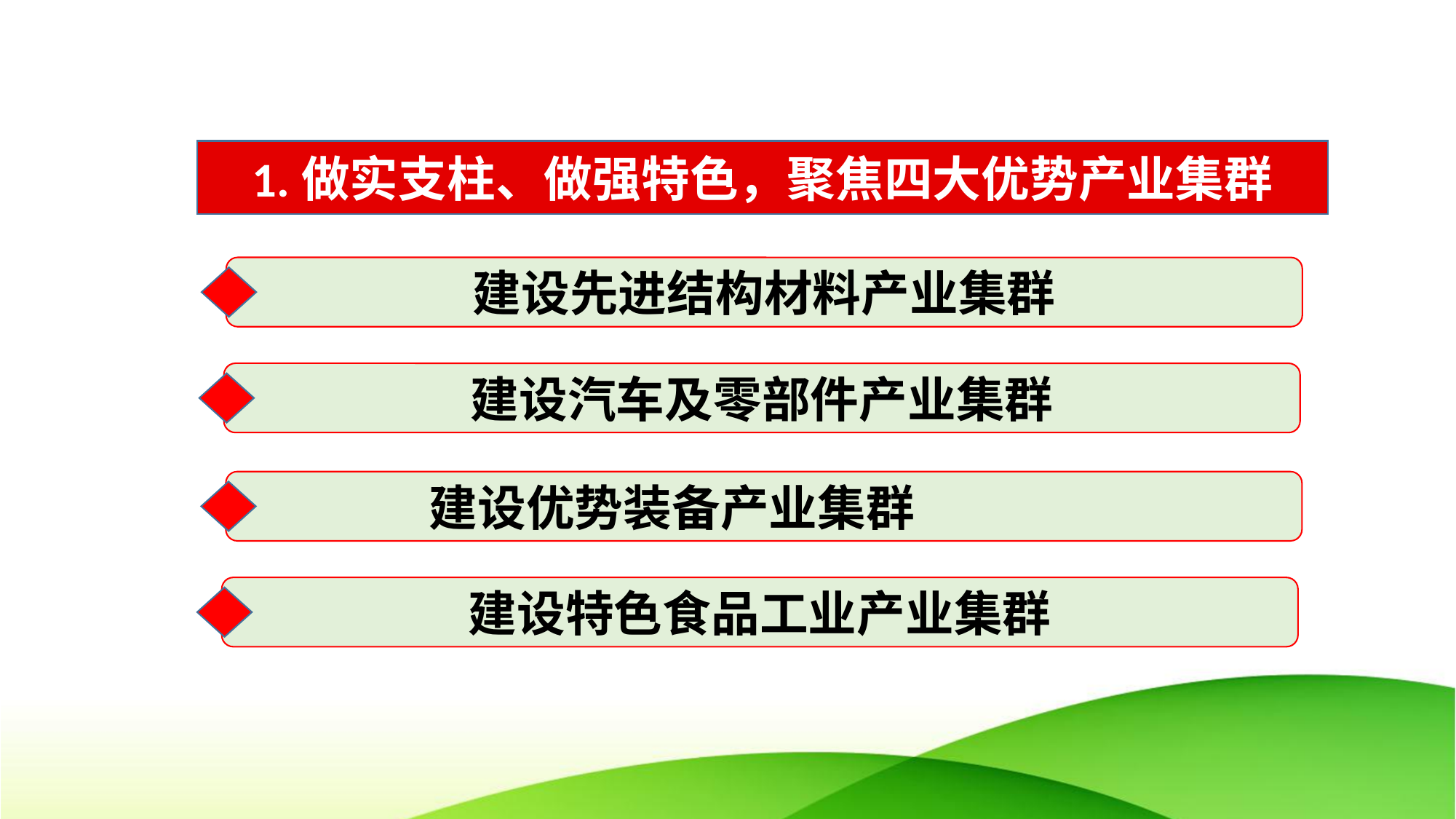

1.做实支柱、做强特色，聚焦四大优势产业集群
建设先进结构材料产业集群

建设汽车及零部件产业集群

                建设优势装备产业集群

建设特色食品工业产业集群